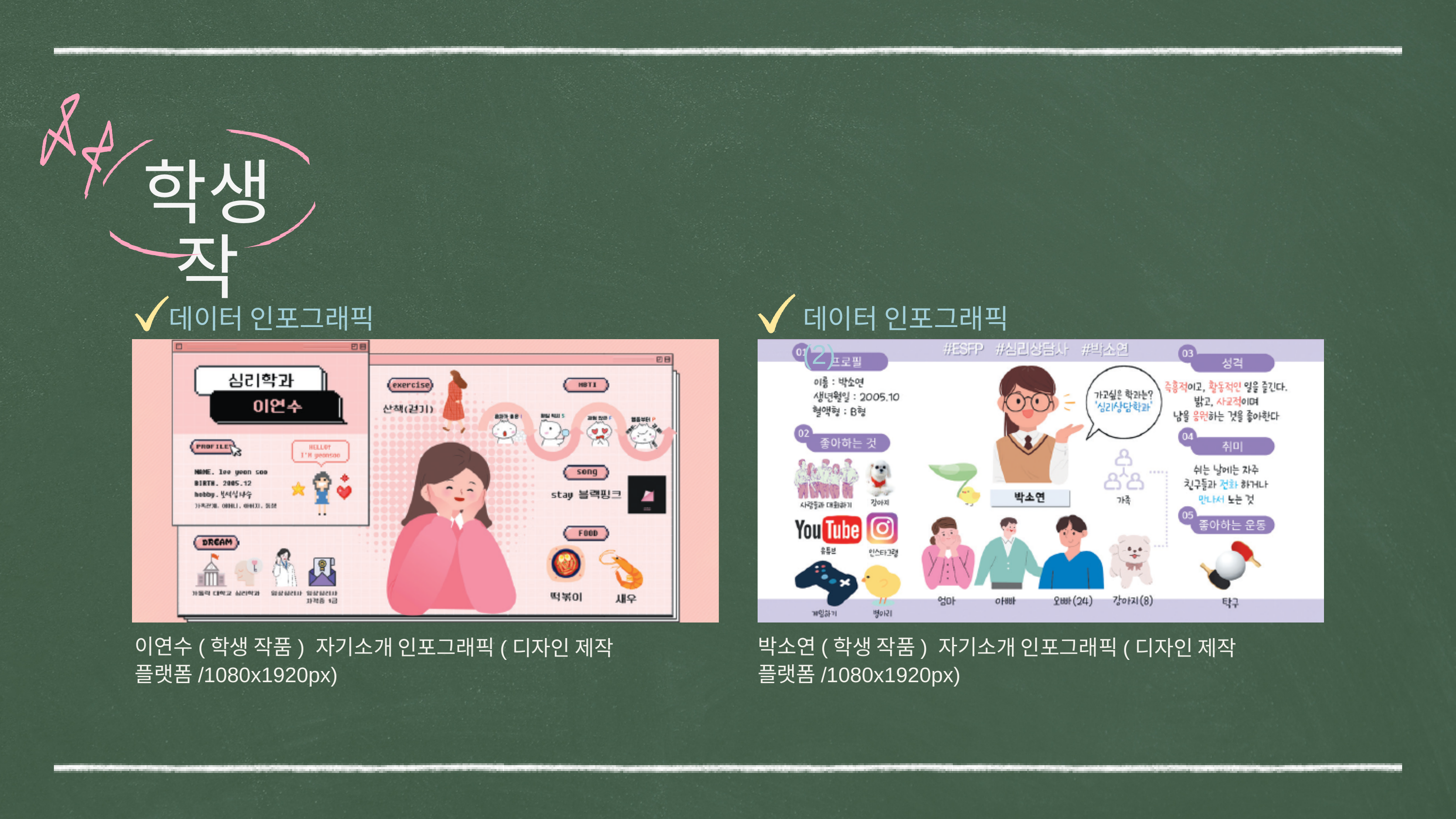

학생작

데이터 인포그래픽(1)
데이터 인포그래픽(2)

이연수(학생 작품) 자기소개 인포그래픽(디자인 제작 플랫폼/1080x1920px)
박소연(학생 작품) 자기소개 인포그래픽(디자인 제작 플랫폼/1080x1920px)